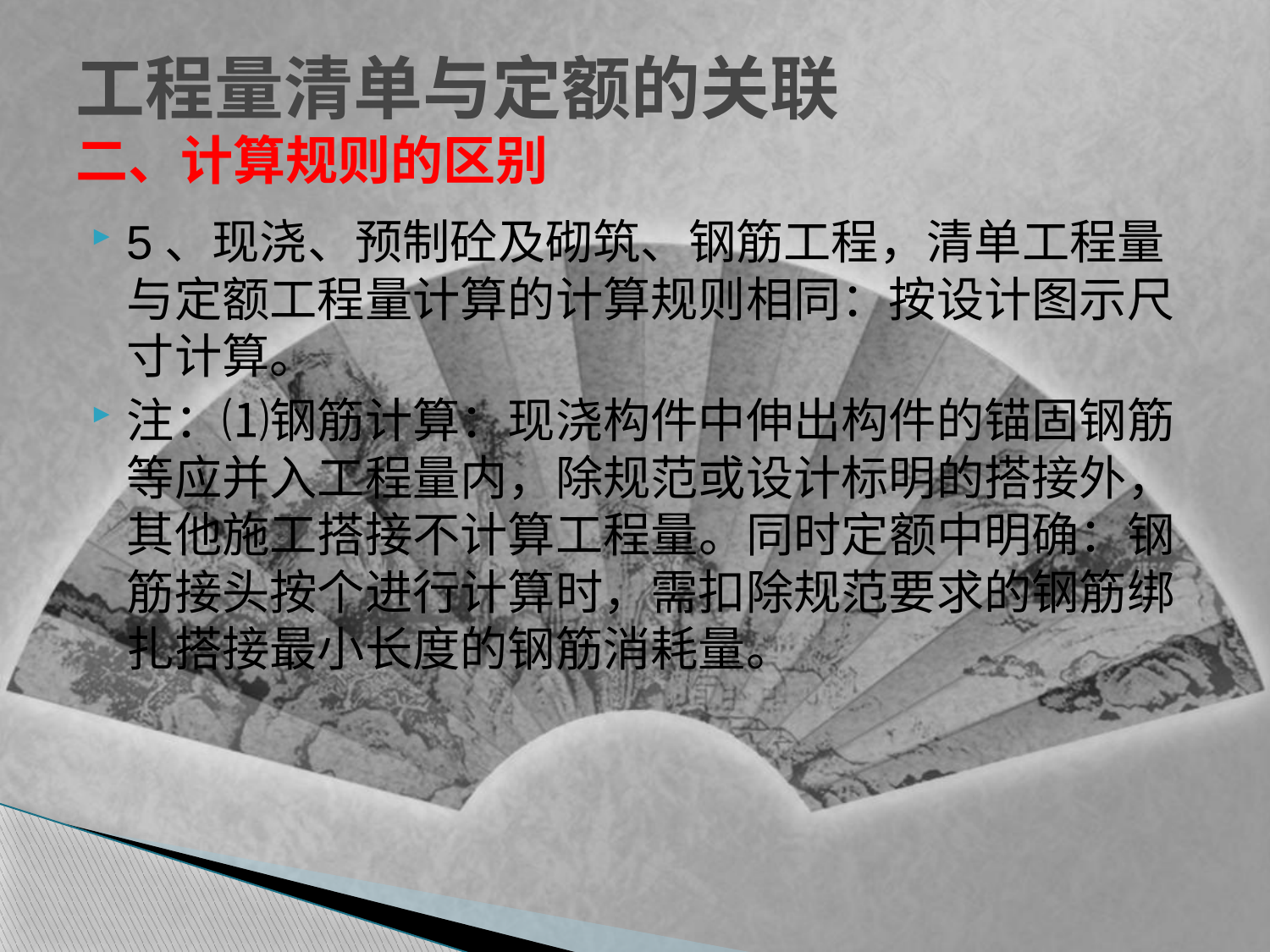

# 工程量清单与定额的关联 二、计算规则的区别
5、现浇、预制砼及砌筑、钢筋工程，清单工程量与定额工程量计算的计算规则相同：按设计图示尺寸计算。
注：⑴钢筋计算：现浇构件中伸出构件的锚固钢筋等应并入工程量内，除规范或设计标明的搭接外，其他施工搭接不计算工程量。同时定额中明确：钢筋接头按个进行计算时，需扣除规范要求的钢筋绑扎搭接最小长度的钢筋消耗量。